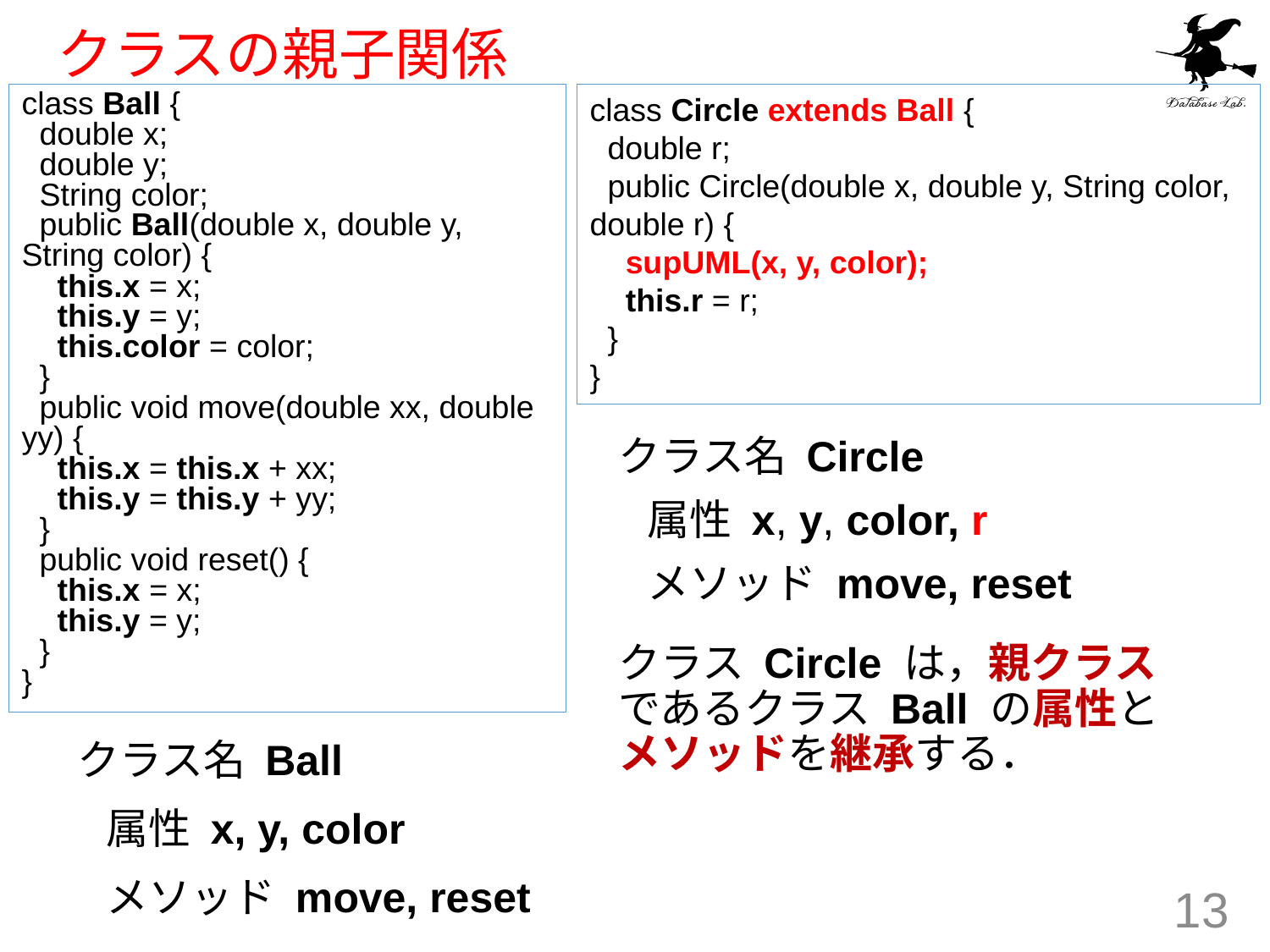

# クラスの親子関係
class Ball {
  double x;
  double y;
  String color;
  public Ball(double x, double y, String color) {
    this.x = x;
    this.y = y;
    this.color = color;
  }
  public void move(double xx, double yy) {
    this.x = this.x + xx;
    this.y = this.y + yy;
  }
  public void reset() {
    this.x = x;
    this.y = y;
  }
}
class Circle extends Ball {
  double r;
  public Circle(double x, double y, String color, double r) {
    supUML(x, y, color);
    this.r = r;
  }
}
クラス名 Circle
  属性 x, y, color, r
  メソッド move, reset
クラス Circle は，親クラスであるクラス Ball の属性とメソッドを継承する．
クラス名 Ball
  属性 x, y, color
  メソッド move, reset
13